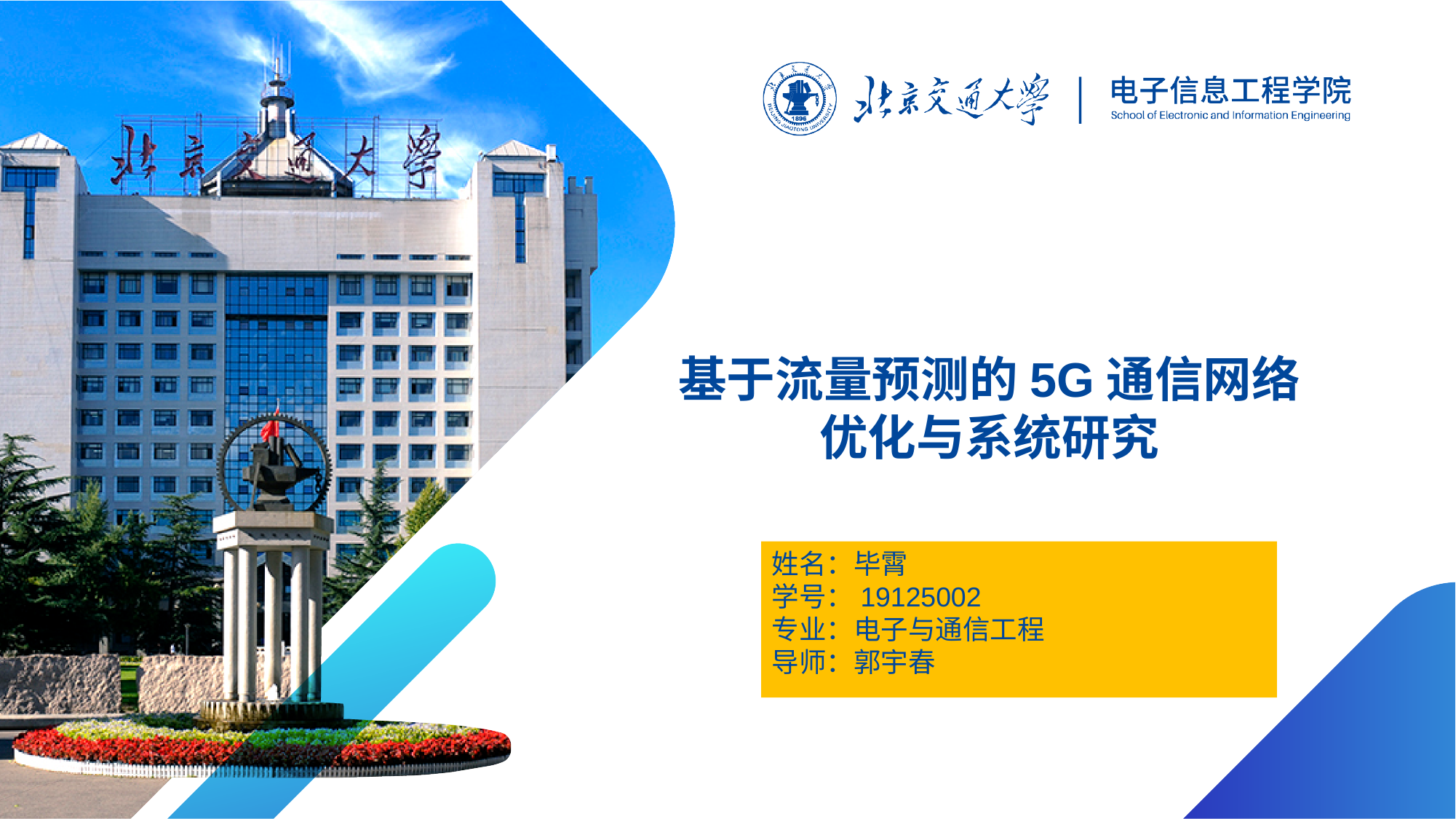

基于流量预测的5G通信网络优化与系统研究

姓名：毕霄
学号：19125002
专业：电子与通信工程
导师：郭宇春